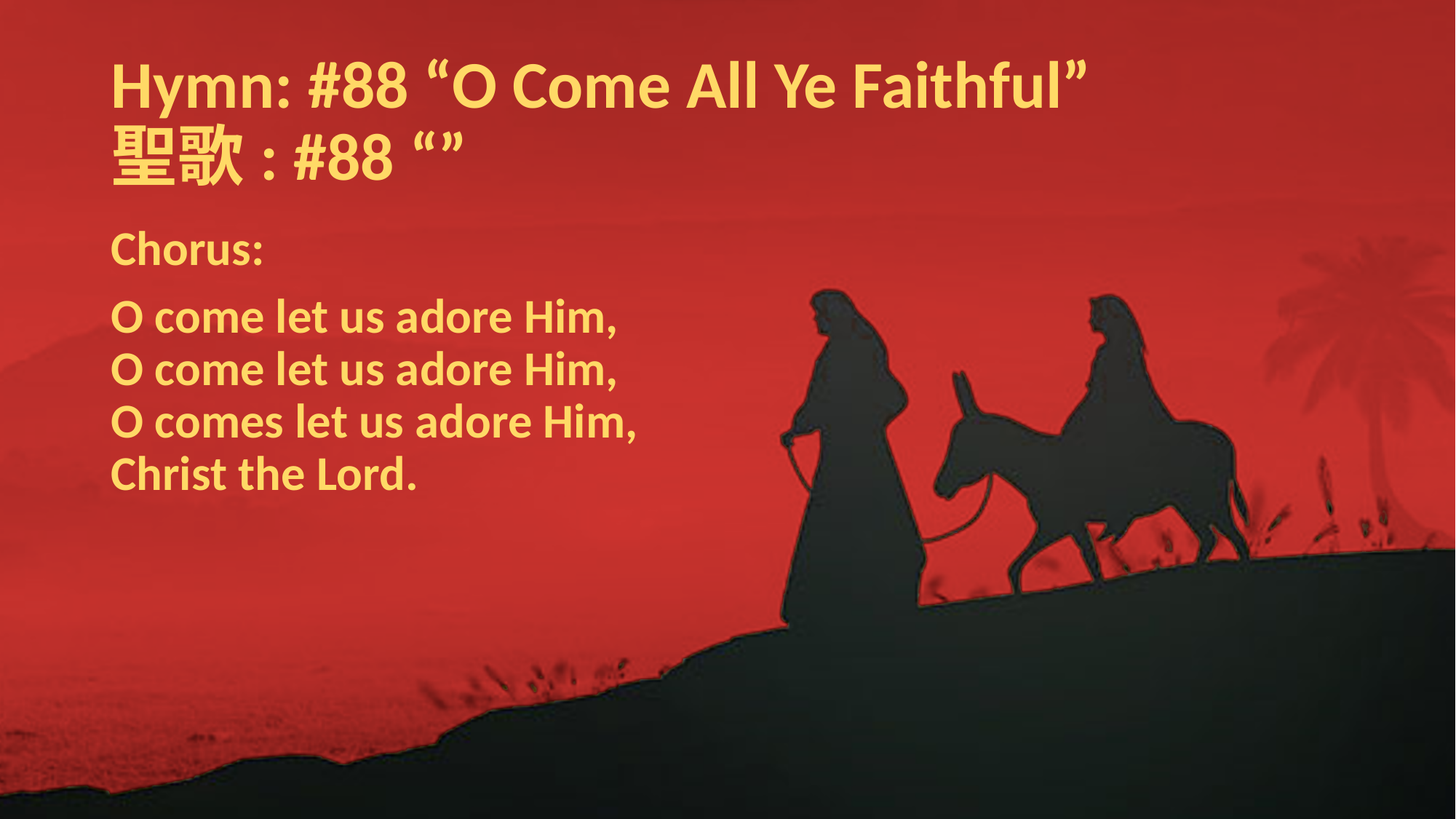

# Hymn: #88 “O Come All Ye Faithful” 聖歌: #88 “”
Chorus:
O come let us adore Him,
O come let us adore Him,
O comes let us adore Him,
Christ the Lord.